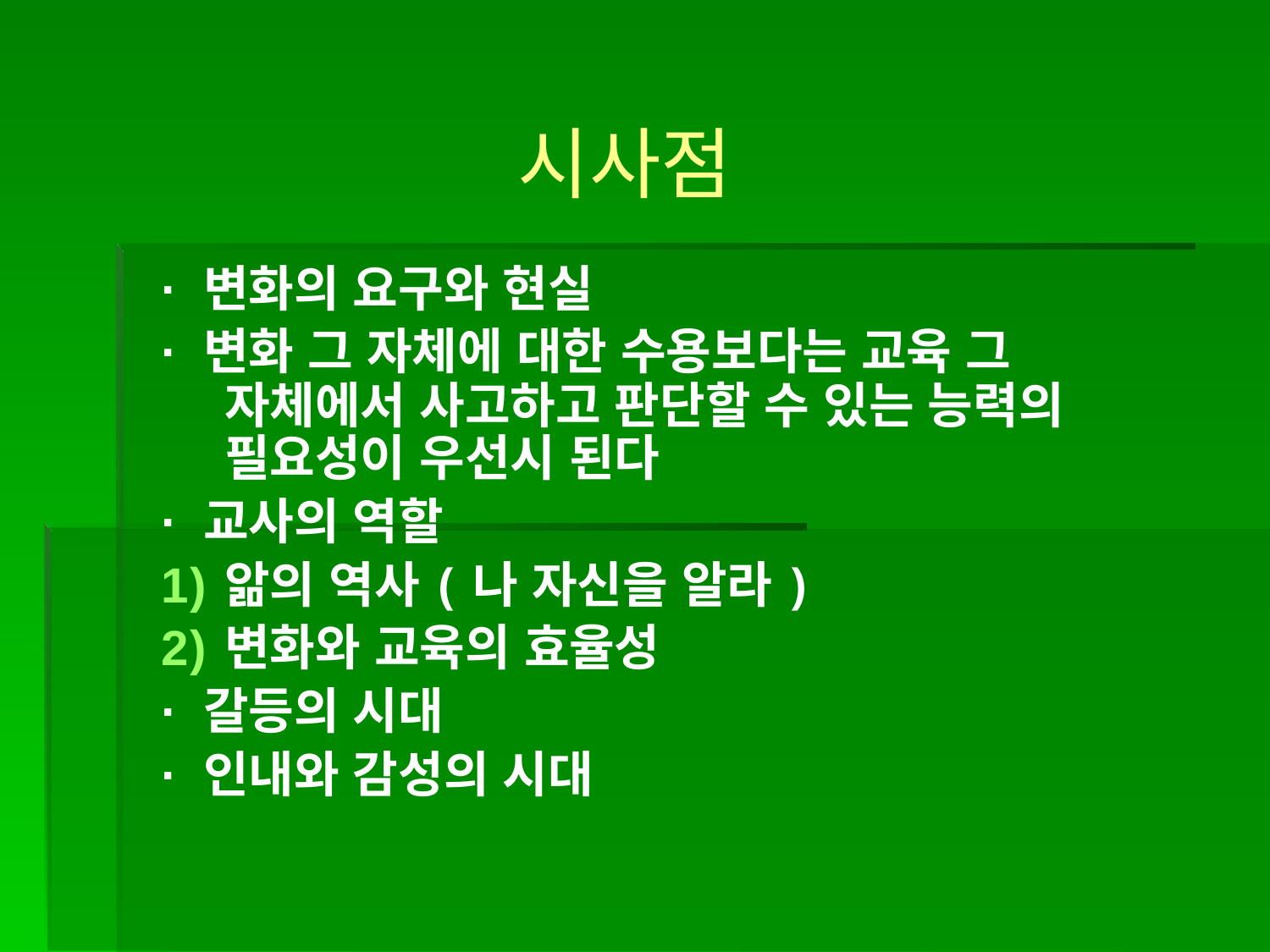

시사점
· 변화의 요구와 현실
· 변화 그 자체에 대한 수용보다는 교육 그 자체에서 사고하고 판단할 수 있는 능력의 필요성이 우선시 된다
· 교사의 역할
앎의 역사(나 자신을 알라)
변화와 교육의 효율성
· 갈등의 시대
· 인내와 감성의 시대